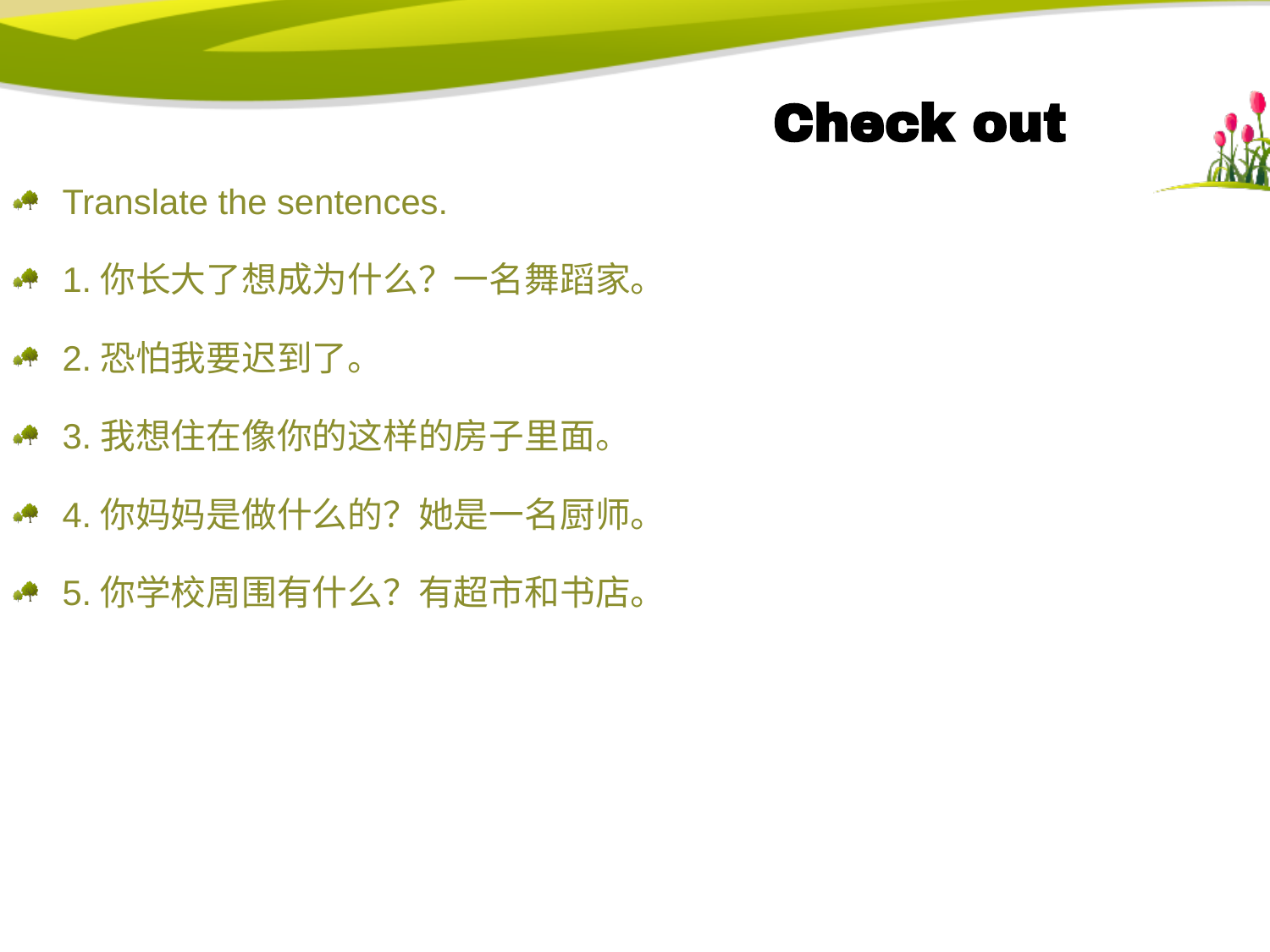

# Check out
Translate the sentences.
1.你长大了想成为什么？一名舞蹈家。
2.恐怕我要迟到了。
3.我想住在像你的这样的房子里面。
4.你妈妈是做什么的？她是一名厨师。
5.你学校周围有什么？有超市和书店。